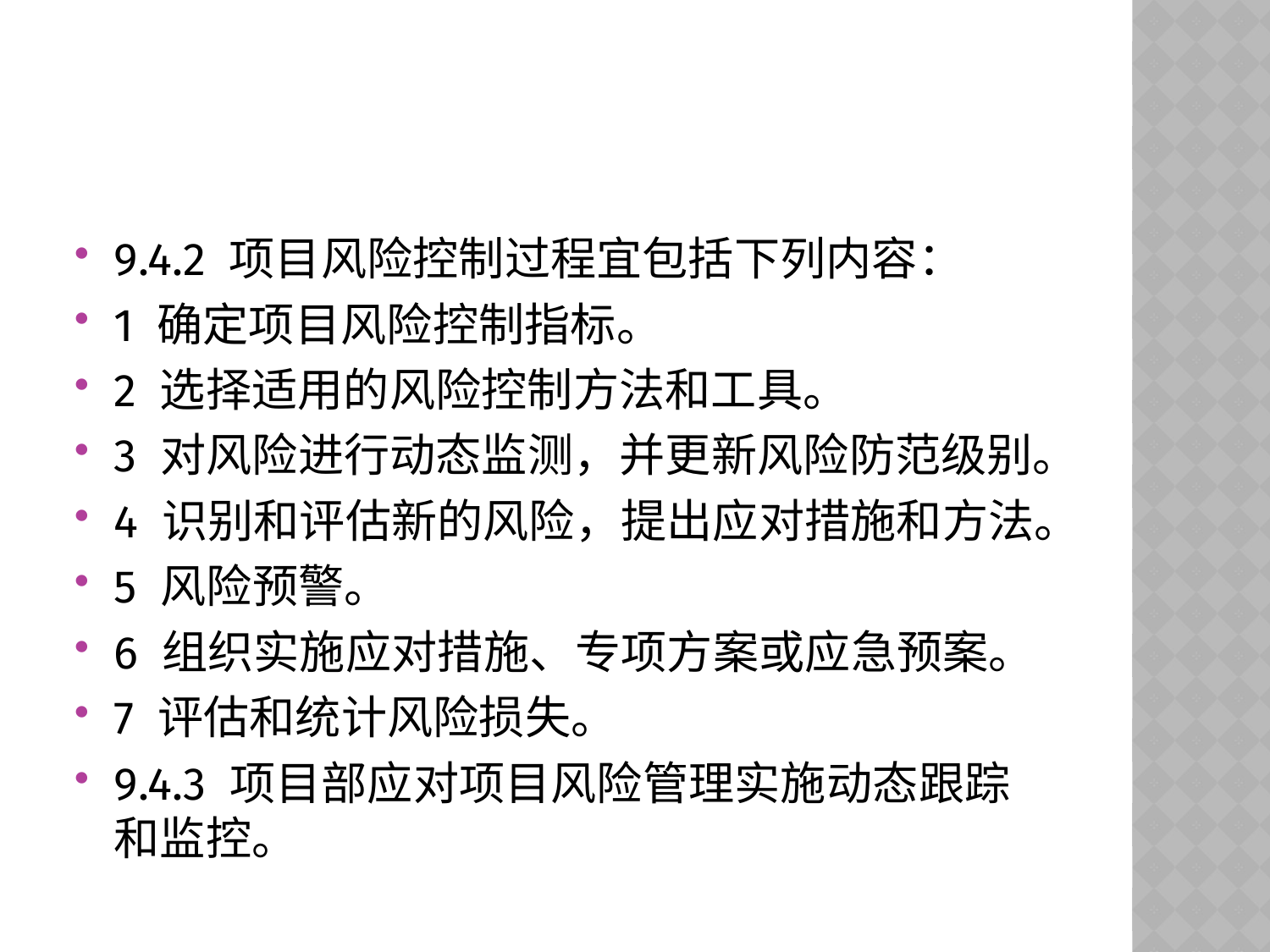

#
9.4.2 项目风险控制过程宜包括下列内容：
1 确定项目风险控制指标。
2 选择适用的风险控制方法和工具。
3 对风险进行动态监测，并更新风险防范级别。
4 识别和评估新的风险，提出应对措施和方法。
5 风险预警。
6 组织实施应对措施、专项方案或应急预案。
7 评估和统计风险损失。
9.4.3 项目部应对项目风险管理实施动态跟踪和监控。